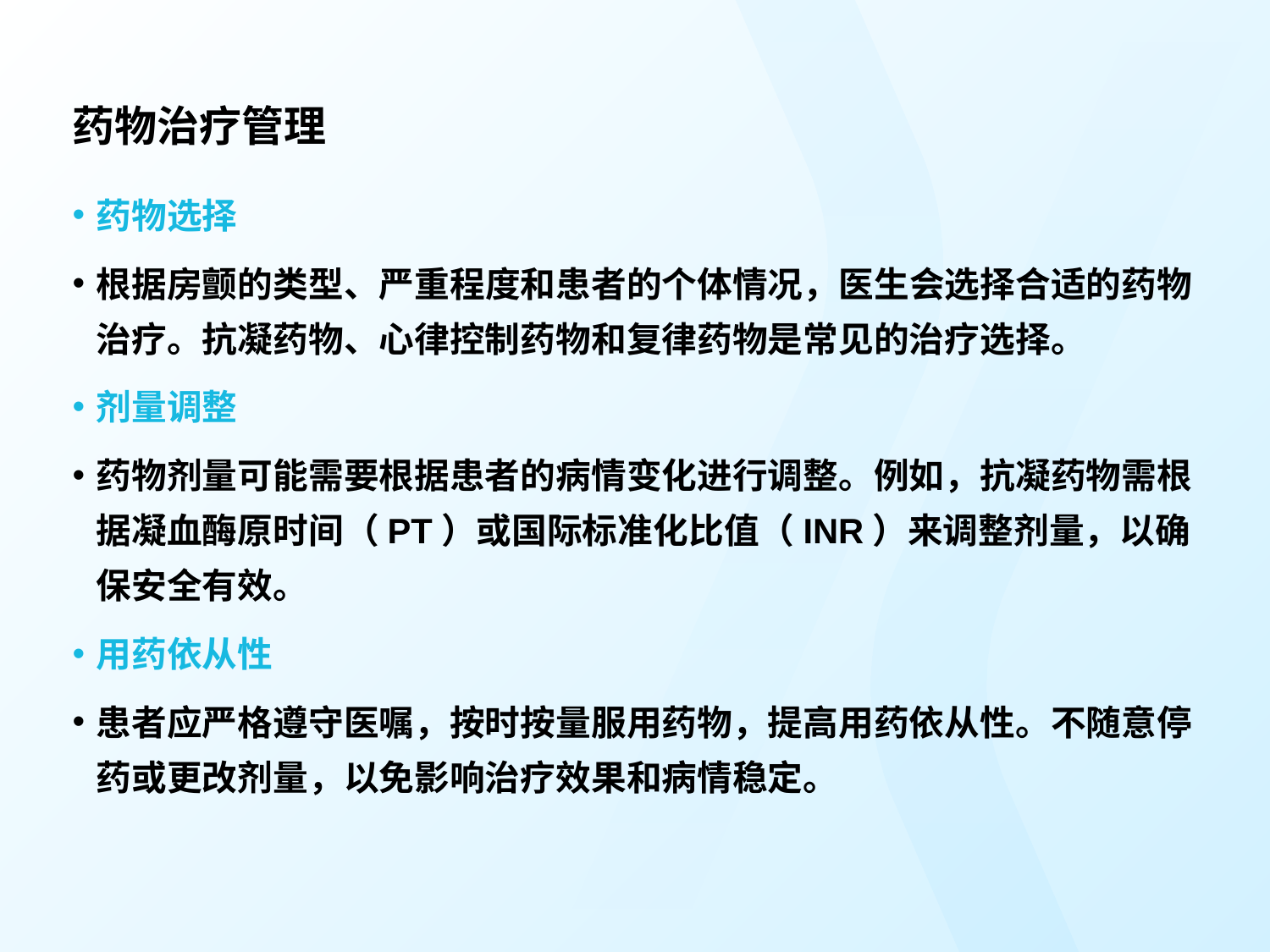

# 药物治疗管理
药物选择
根据房颤的类型、严重程度和患者的个体情况，医生会选择合适的药物治疗。抗凝药物、心律控制药物和复律药物是常见的治疗选择。
剂量调整
药物剂量可能需要根据患者的病情变化进行调整。例如，抗凝药物需根据凝血酶原时间（PT）或国际标准化比值（INR）来调整剂量，以确保安全有效。
用药依从性
患者应严格遵守医嘱，按时按量服用药物，提高用药依从性。不随意停药或更改剂量，以免影响治疗效果和病情稳定。